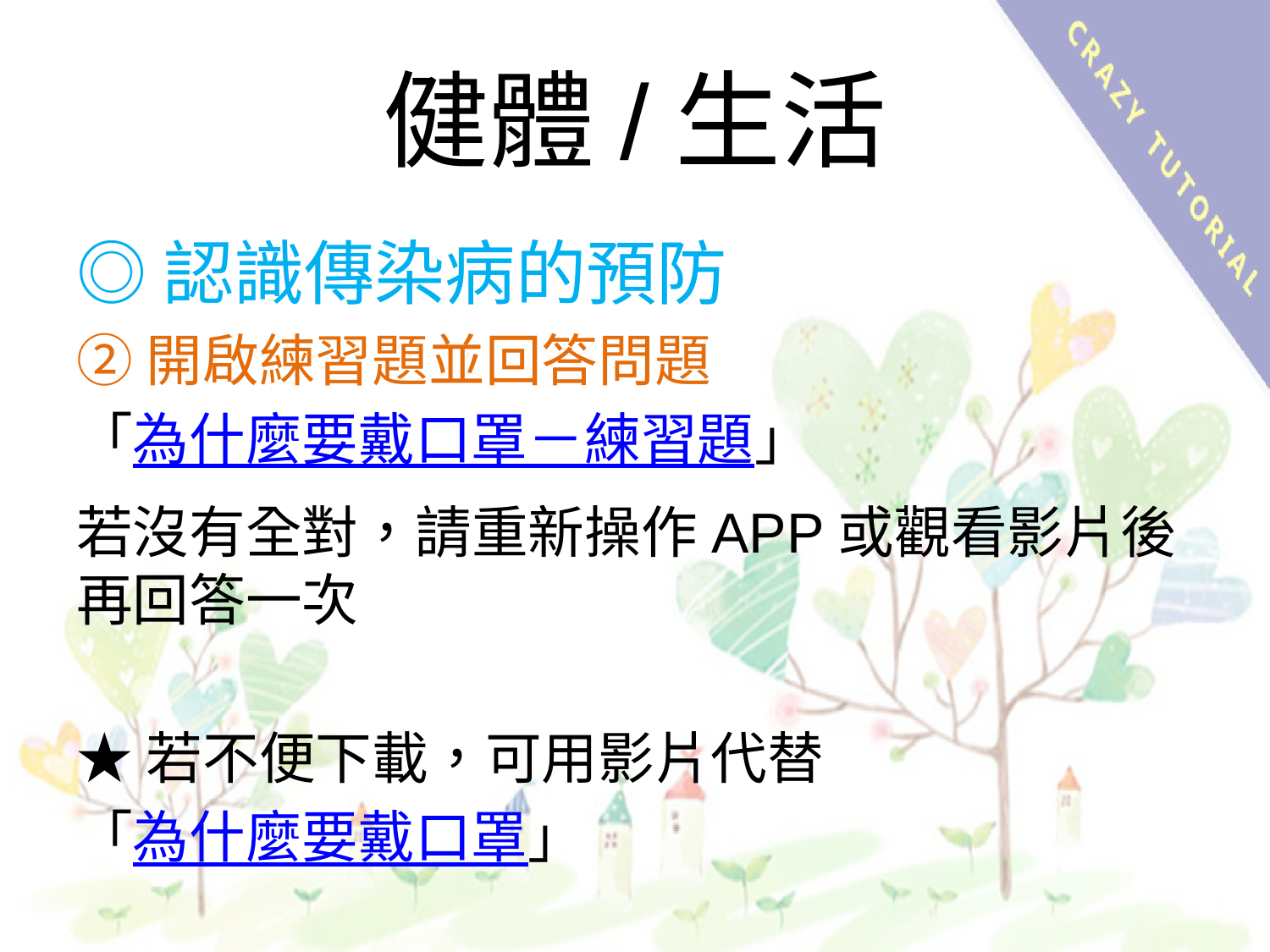

# 健體/生活
◎認識傳染病的預防
②開啟練習題並回答問題
「為什麼要戴口罩－練習題」
若沒有全對，請重新操作APP或觀看影片後再回答一次

★若不便下載，可用影片代替
「為什麼要戴口罩」